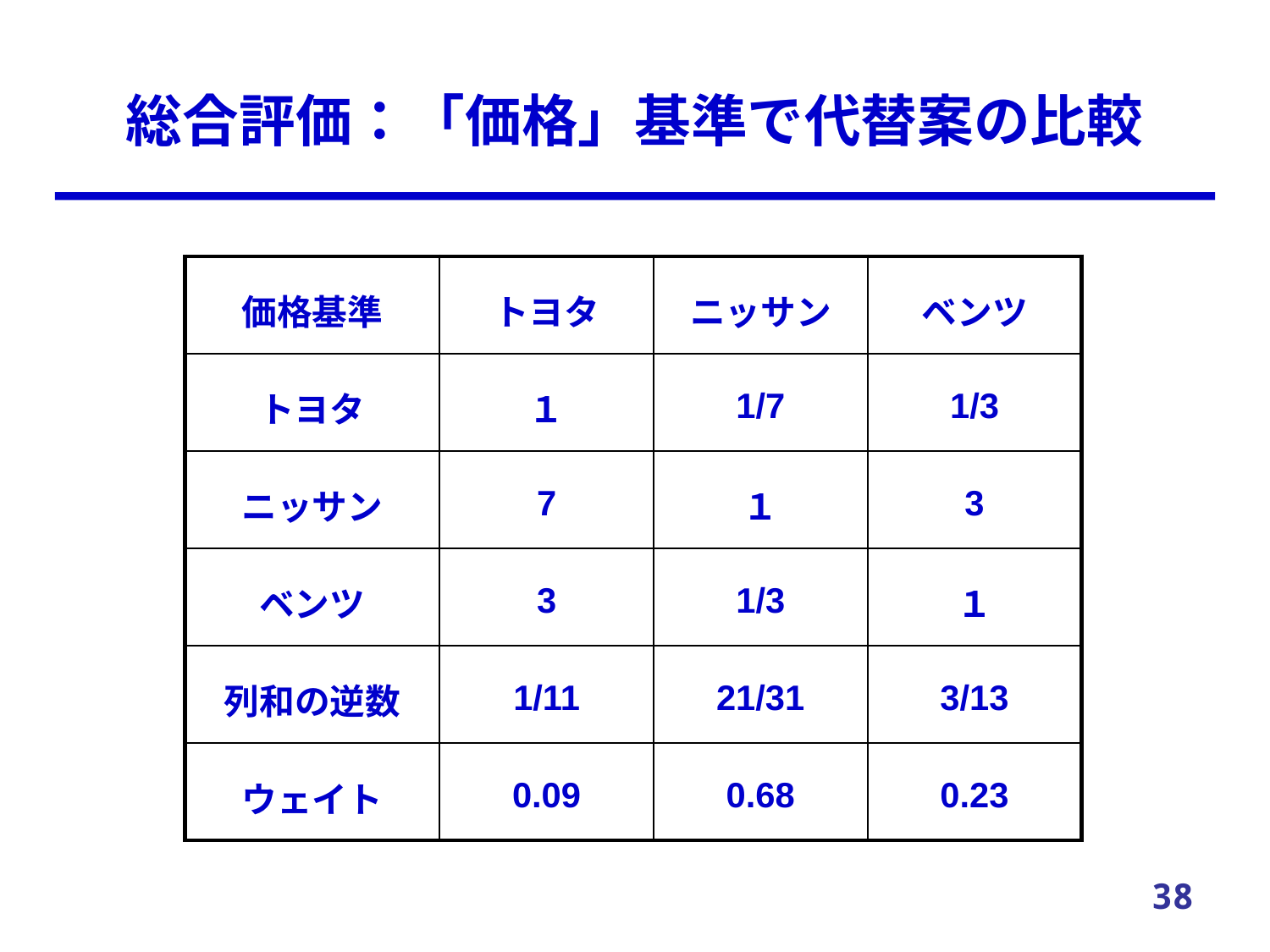

# 総合評価：「価格」基準で代替案の比較
| 価格基準 | トヨタ | ニッサン | ベンツ |
| --- | --- | --- | --- |
| トヨタ | １ | 1/7 | 1/3 |
| ニッサン | 7 | １ | 3 |
| ベンツ | 3 | 1/3 | １ |
| 列和の逆数 | 1/11 | 21/31 | 3/13 |
| ウェイト | 0.09 | 0.68 | 0.23 |
38